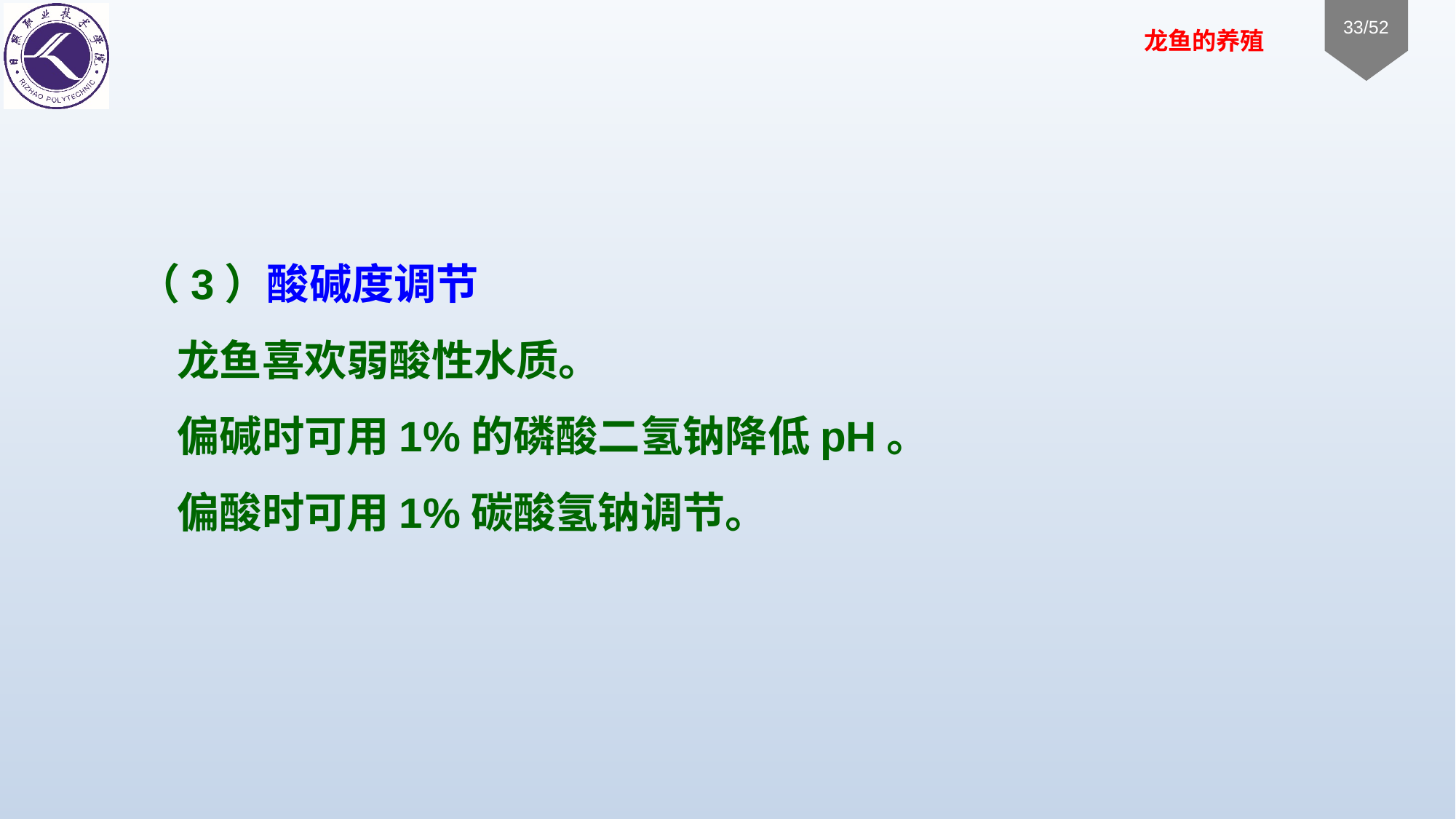

#
（3）酸碱度调节
   龙鱼喜欢弱酸性水质。
   偏碱时可用1%的磷酸二氢钠降低pH。
   偏酸时可用1%碳酸氢钠调节。